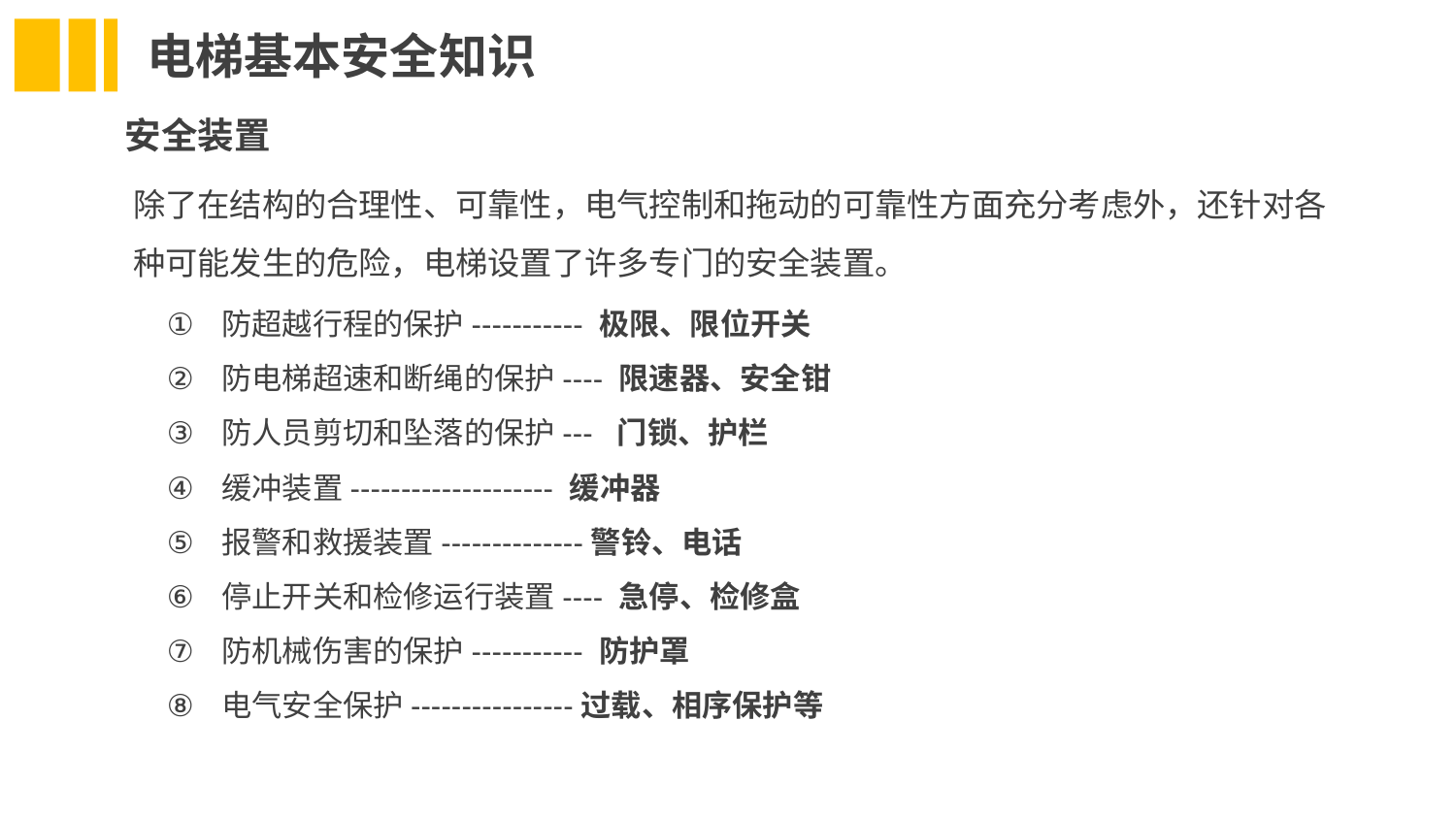

电梯基本安全知识
安全装置
除了在结构的合理性、可靠性，电气控制和拖动的可靠性方面充分考虑外，还针对各种可能发生的危险，电梯设置了许多专门的安全装置。
防超越行程的保护----------- 极限、限位开关
防电梯超速和断绳的保护---- 限速器、安全钳
防人员剪切和坠落的保护---  门锁、护栏
缓冲装置-------------------- 缓冲器
报警和救援装置--------------警铃、电话
停止开关和检修运行装置---- 急停、检修盒
防机械伤害的保护----------- 防护罩
电气安全保护----------------过载、相序保护等